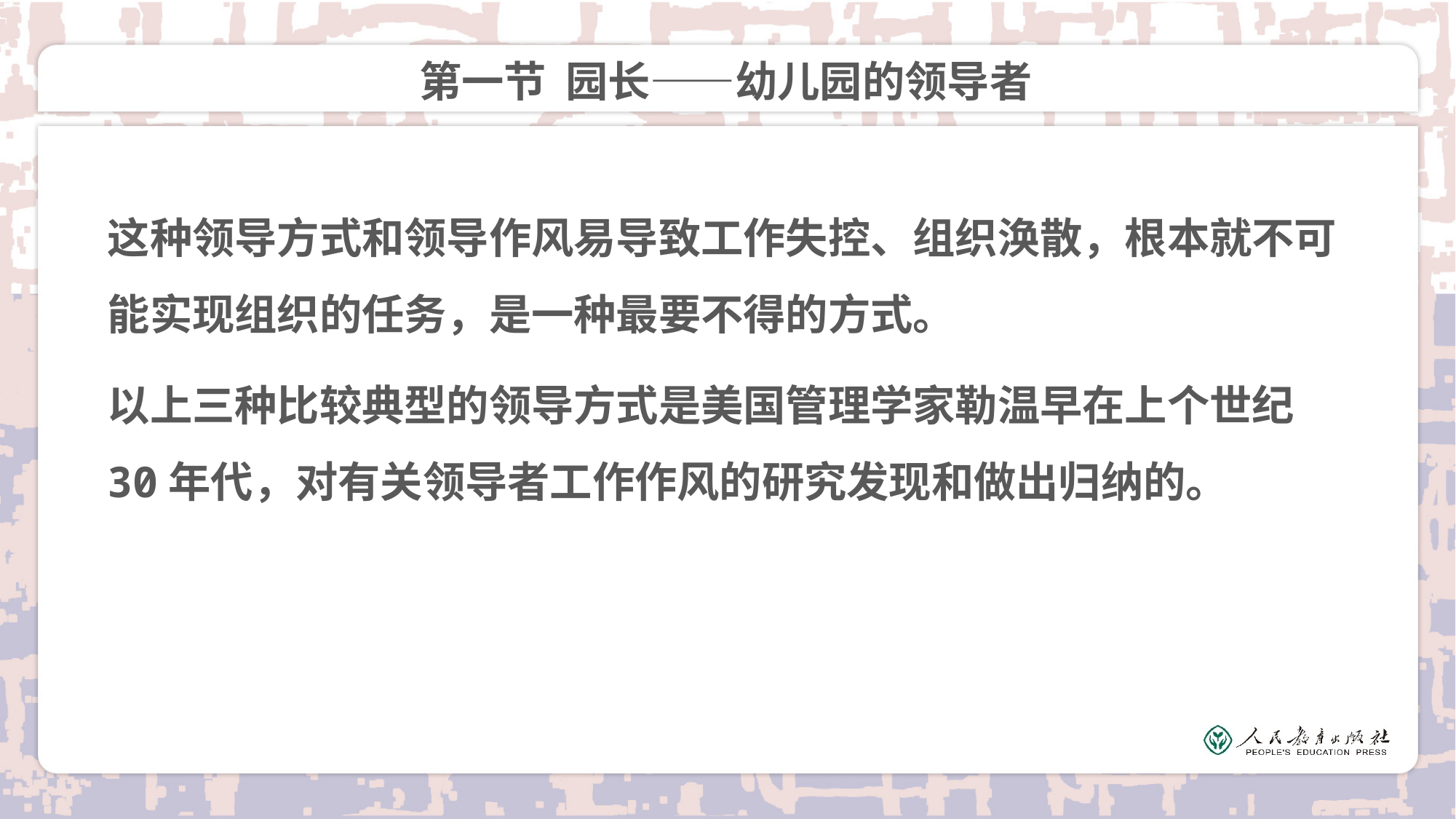

# 第一节  园长——幼儿园的领导者
这种领导方式和领导作风易导致工作失控、组织涣散，根本就不可能实现组织的任务，是一种最要不得的方式。
以上三种比较典型的领导方式是美国管理学家勒温早在上个世纪30年代，对有关领导者工作作风的研究发现和做出归纳的。